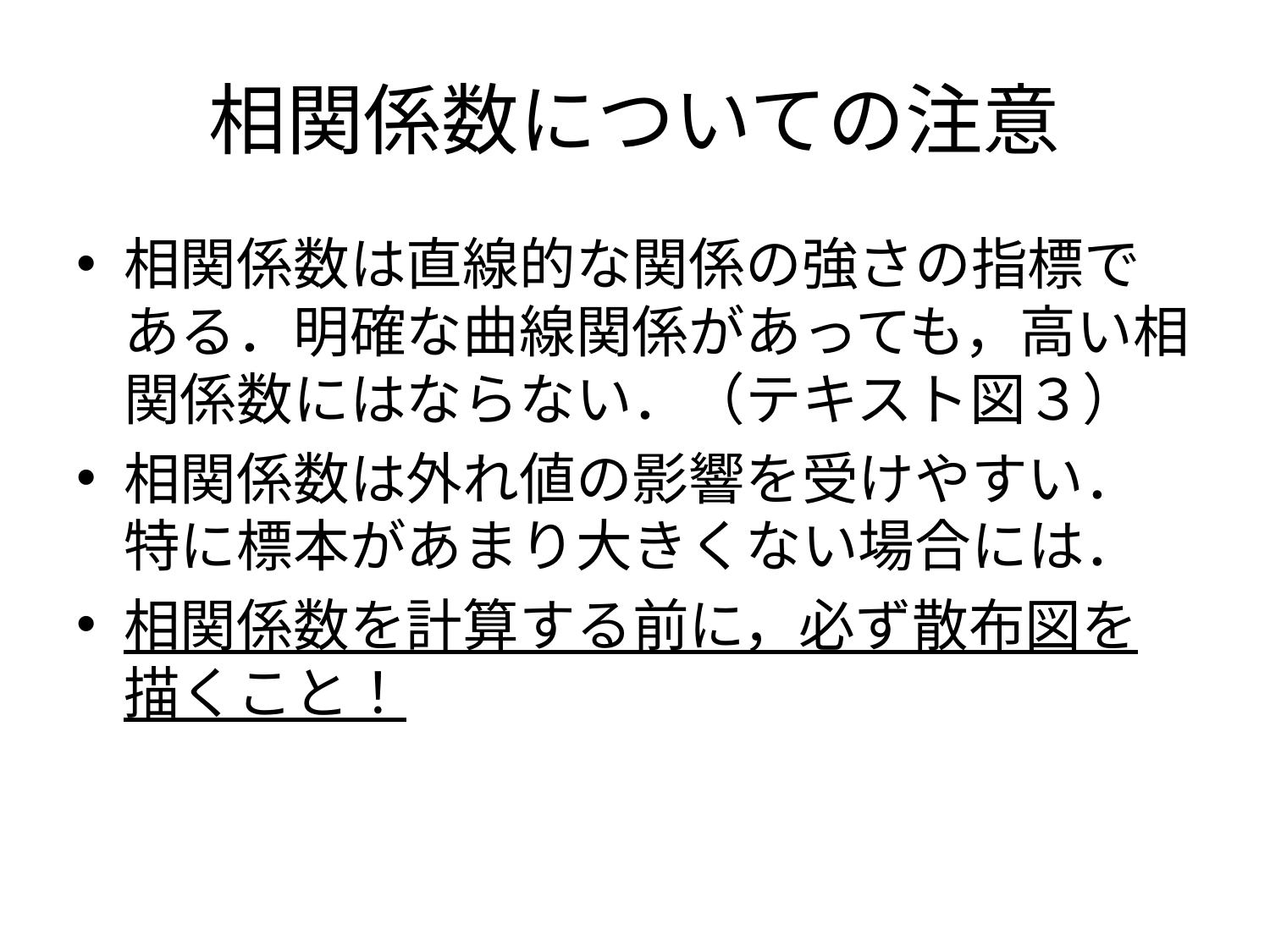

# 相関係数についての注意
相関係数は直線的な関係の強さの指標である．明確な曲線関係があっても，高い相関係数にはならない．（テキスト図３）
相関係数は外れ値の影響を受けやすい．特に標本があまり大きくない場合には．
相関係数を計算する前に，必ず散布図を描くこと！